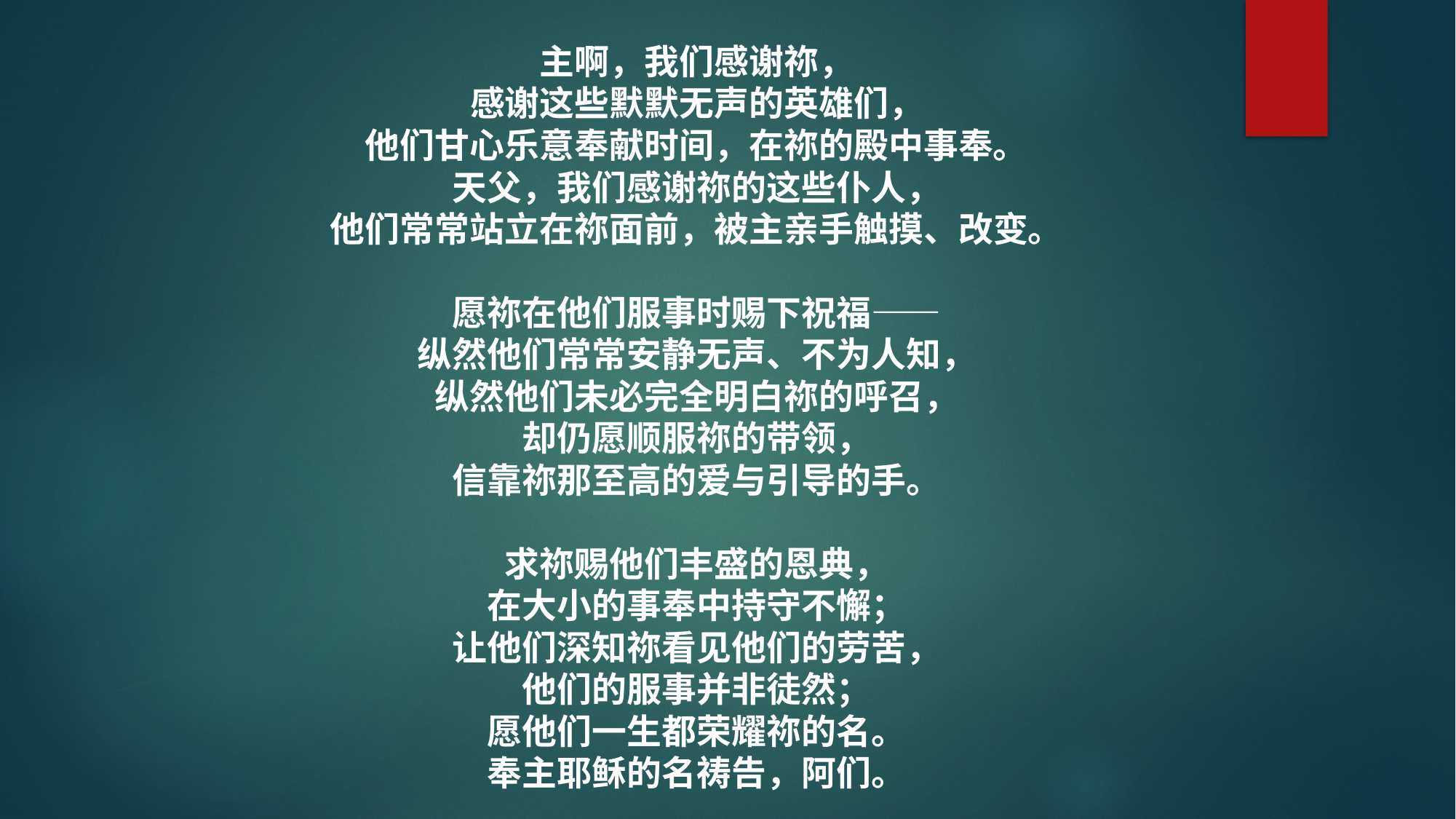

主啊，我们感谢祢，
感谢这些默默无声的英雄们，
他们甘心乐意奉献时间，在祢的殿中事奉。
天父，我们感谢祢的这些仆人，
他们常常站立在祢面前，被主亲手触摸、改变。

愿祢在他们服事时赐下祝福——
纵然他们常常安静无声、不为人知，
纵然他们未必完全明白祢的呼召，
却仍愿顺服祢的带领，
信靠祢那至高的爱与引导的手。

求祢赐他们丰盛的恩典，
在大小的事奉中持守不懈；
让他们深知祢看见他们的劳苦，
他们的服事并非徒然；
愿他们一生都荣耀祢的名。
奉主耶稣的名祷告，阿们。